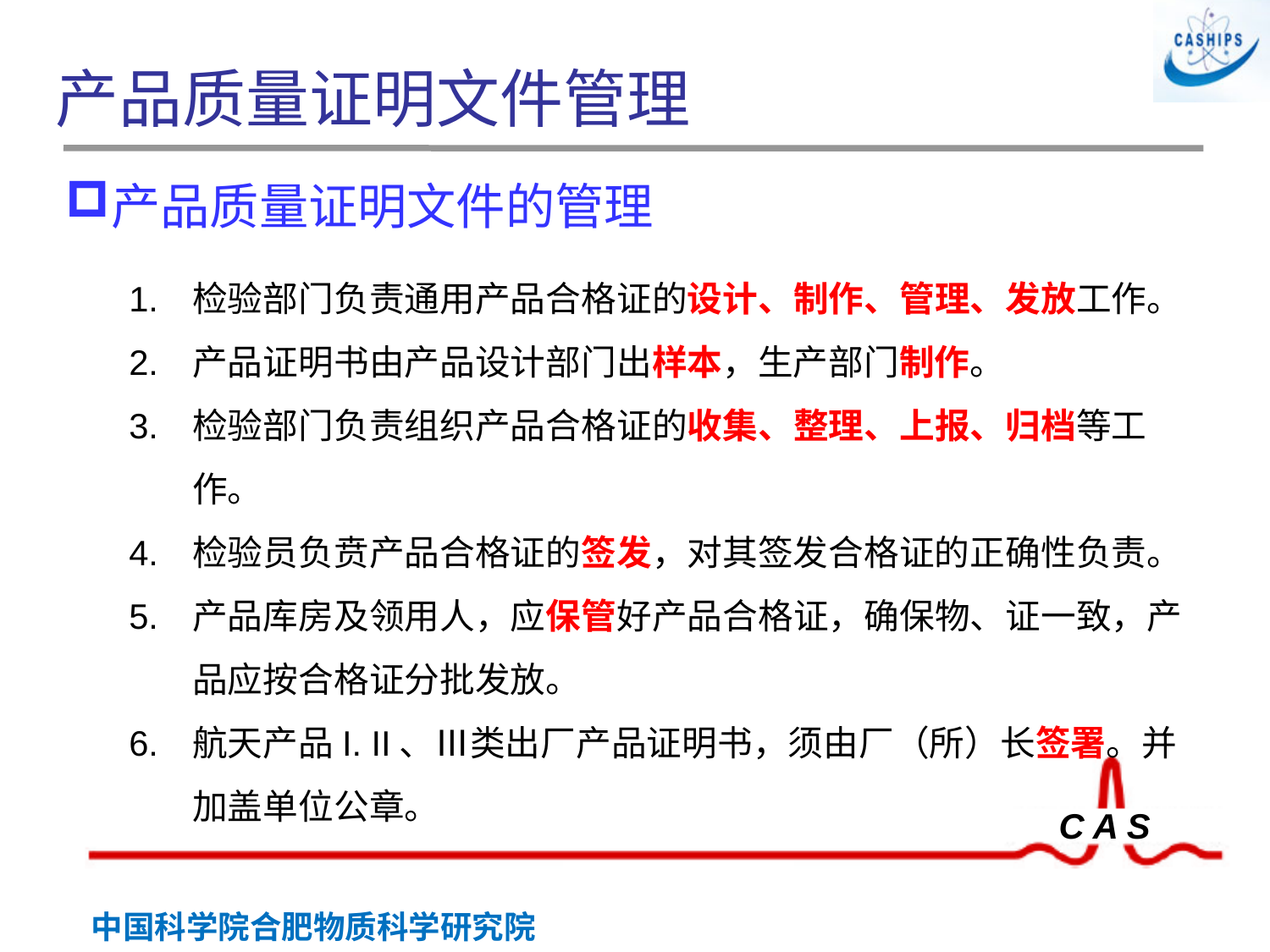

# 产品质量证明文件管理
产品质量证明文件的管理

检验部门负责通用产品合格证的设计、制作、管理、发放工作。
产品证明书由产品设计部门出样本，生产部门制作。
检验部门负责组织产品合格证的收集、整理、上报、归档等工作。
检验员负贲产品合格证的签发，对其签发合格证的正确性负责。
产品库房及领用人，应保管好产品合格证，确保物、证一致，产品应按合格证分批发放。
航天产品I. II、Ⅲ类出厂产品证明书，须由厂（所）长签署。并加盖单位公章。
  胶印章
钢印章
封印章